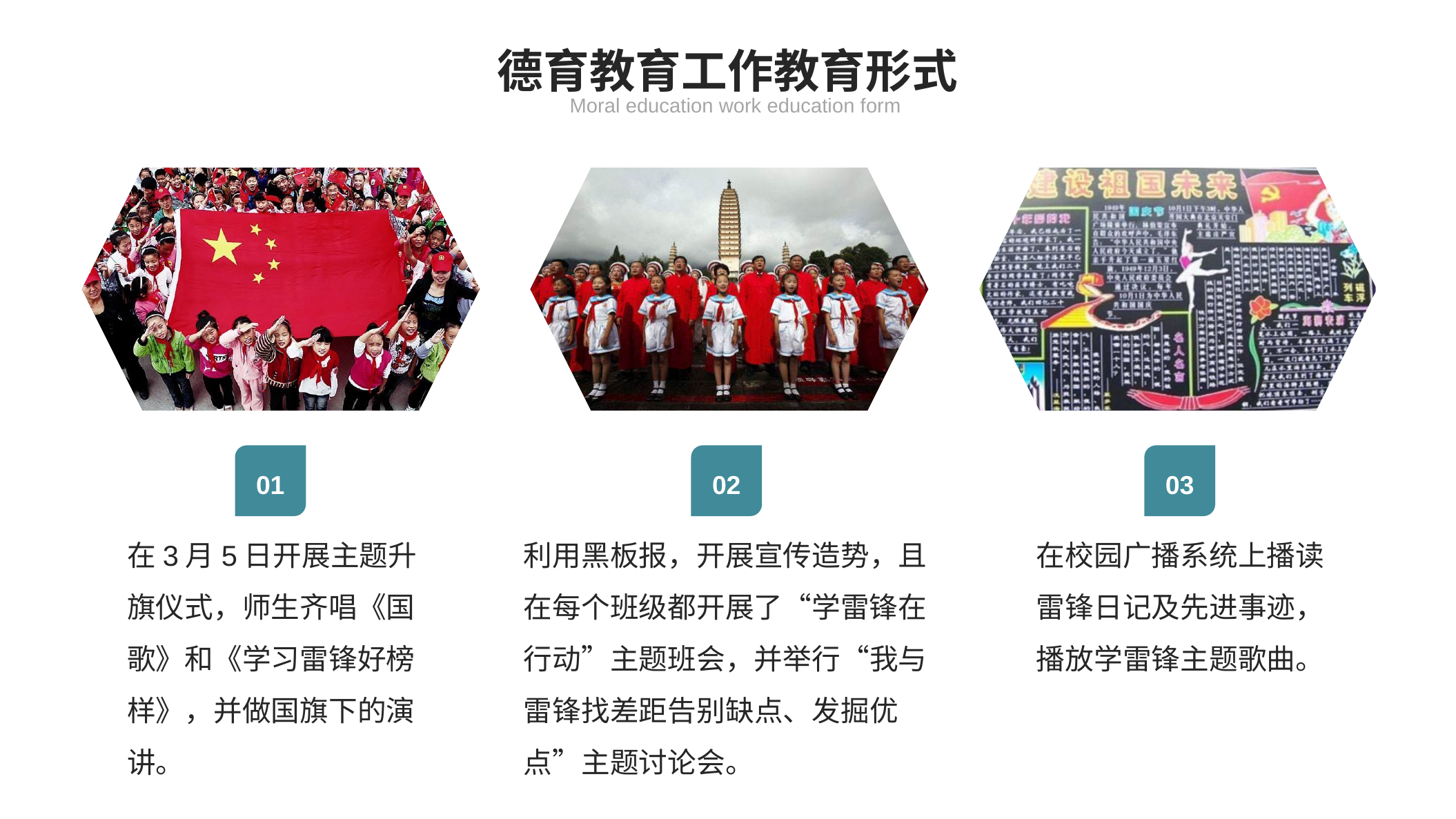

德育教育工作教育形式
Moral education work education form

01
02
03
在3月5日开展主题升旗仪式，师生齐唱《国歌》和《学习雷锋好榜样》，并做国旗下的演讲。
利用黑板报，开展宣传造势，且在每个班级都开展了“学雷锋在行动”主题班会，并举行“我与雷锋找差距告别缺点、发掘优点”主题讨论会。
在校园广播系统上播读雷锋日记及先进事迹，播放学雷锋主题歌曲。